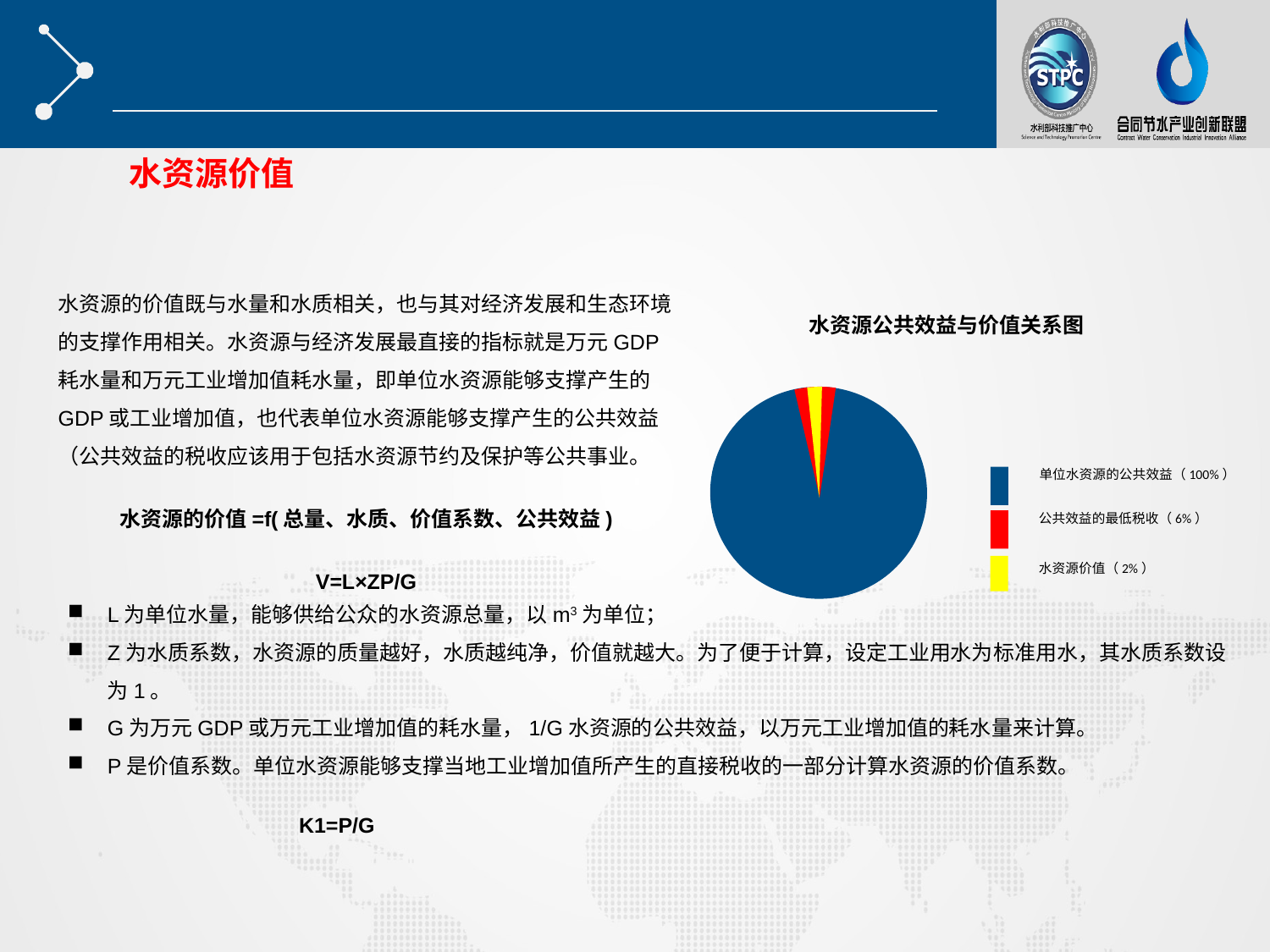

水资源价值
水资源的价值既与水量和水质相关，也与其对经济发展和生态环境的支撑作用相关。水资源与经济发展最直接的指标就是万元GDP耗水量和万元工业增加值耗水量，即单位水资源能够支撑产生的GDP或工业增加值，也代表单位水资源能够支撑产生的公共效益（公共效益的税收应该用于包括水资源节约及保护等公共事业。
水资源的价值=f(总量、水质、价值系数、公共效益)
V=L×ZP/G
水资源公共效益与价值关系图

单位水资源的公共效益（100%）

公共效益的最低税收（6%）

水资源价值（2%）

L为单位水量，能够供给公众的水资源总量，以m3为单位；
Z为水质系数，水资源的质量越好，水质越纯净，价值就越大。为了便于计算，设定工业用水为标准用水，其水质系数设为1。
G为万元GDP或万元工业增加值的耗水量，1/G水资源的公共效益，以万元工业增加值的耗水量来计算。
P是价值系数。单位水资源能够支撑当地工业增加值所产生的直接税收的一部分计算水资源的价值系数。
                                       K1=P/G